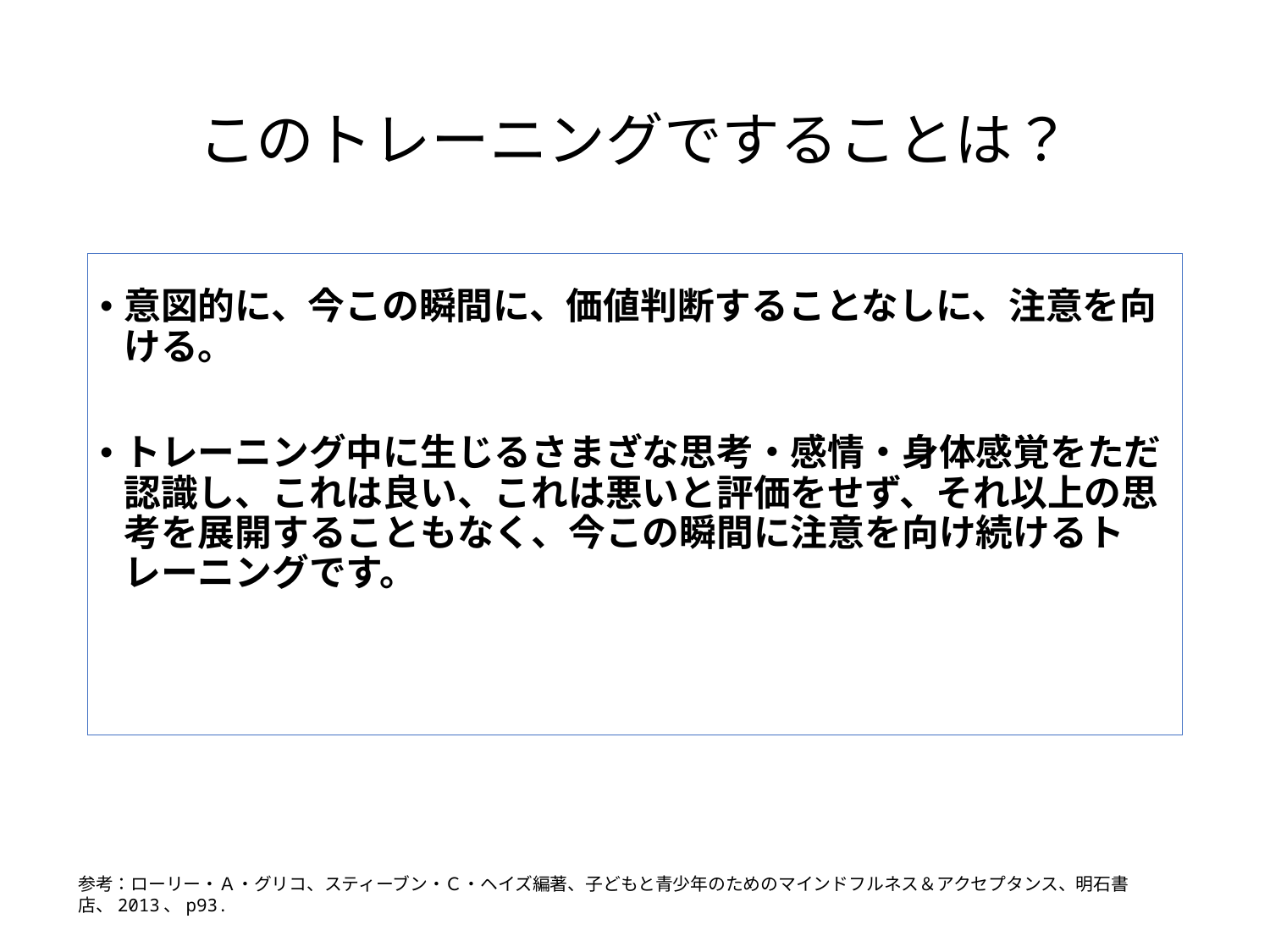

# このトレーニングですることは？
意図的に、今この瞬間に、価値判断することなしに、注意を向ける。

トレーニング中に生じるさまざな思考・感情・身体感覚をただ認識し、これは良い、これは悪いと評価をせず、それ以上の思考を展開することもなく、今この瞬間に注意を向け続けるトレーニングです。

参考：ローリー・Ａ・グリコ、スティーブン・Ｃ・ヘイズ編著、子どもと青少年のためのマインドフルネス＆アクセプタンス、明石書店、2013、p93.